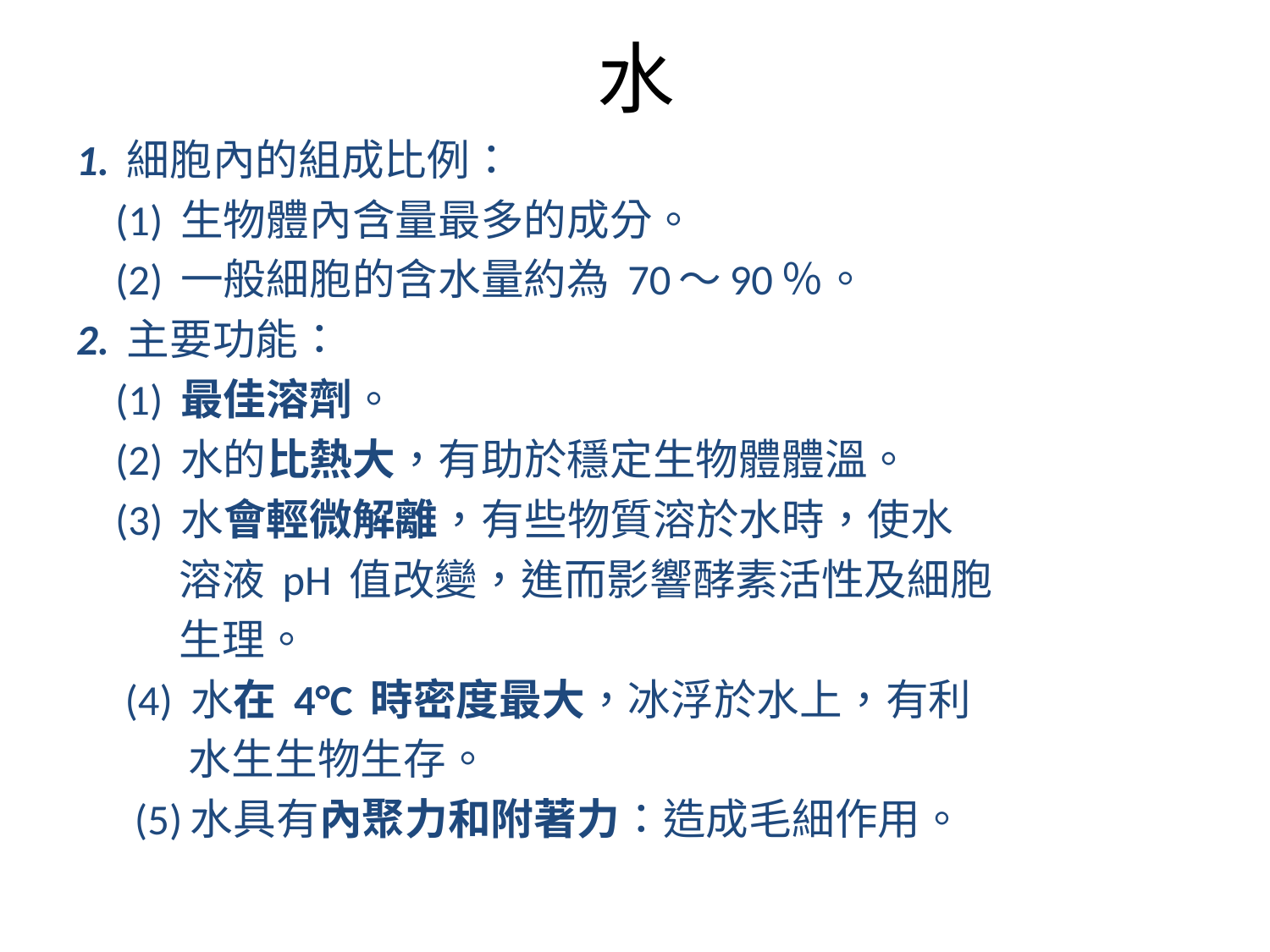

# 水
1. 細胞內的組成比例：
    (1) 生物體內含量最多的成分。
    (2) 一般細胞的含水量約為 70～90％。
2. 主要功能：
    (1) 最佳溶劑。
    (2) 水的比熱大，有助於穩定生物體體溫。
    (3) 水會輕微解離，有些物質溶於水時，使水
          溶液 pH 值改變，進而影響酵素活性及細胞
          生理。
     (4) 水在 4°C 時密度最大，冰浮於水上，有利
           水生生物生存。
      (5)水具有內聚力和附著力：造成毛細作用。